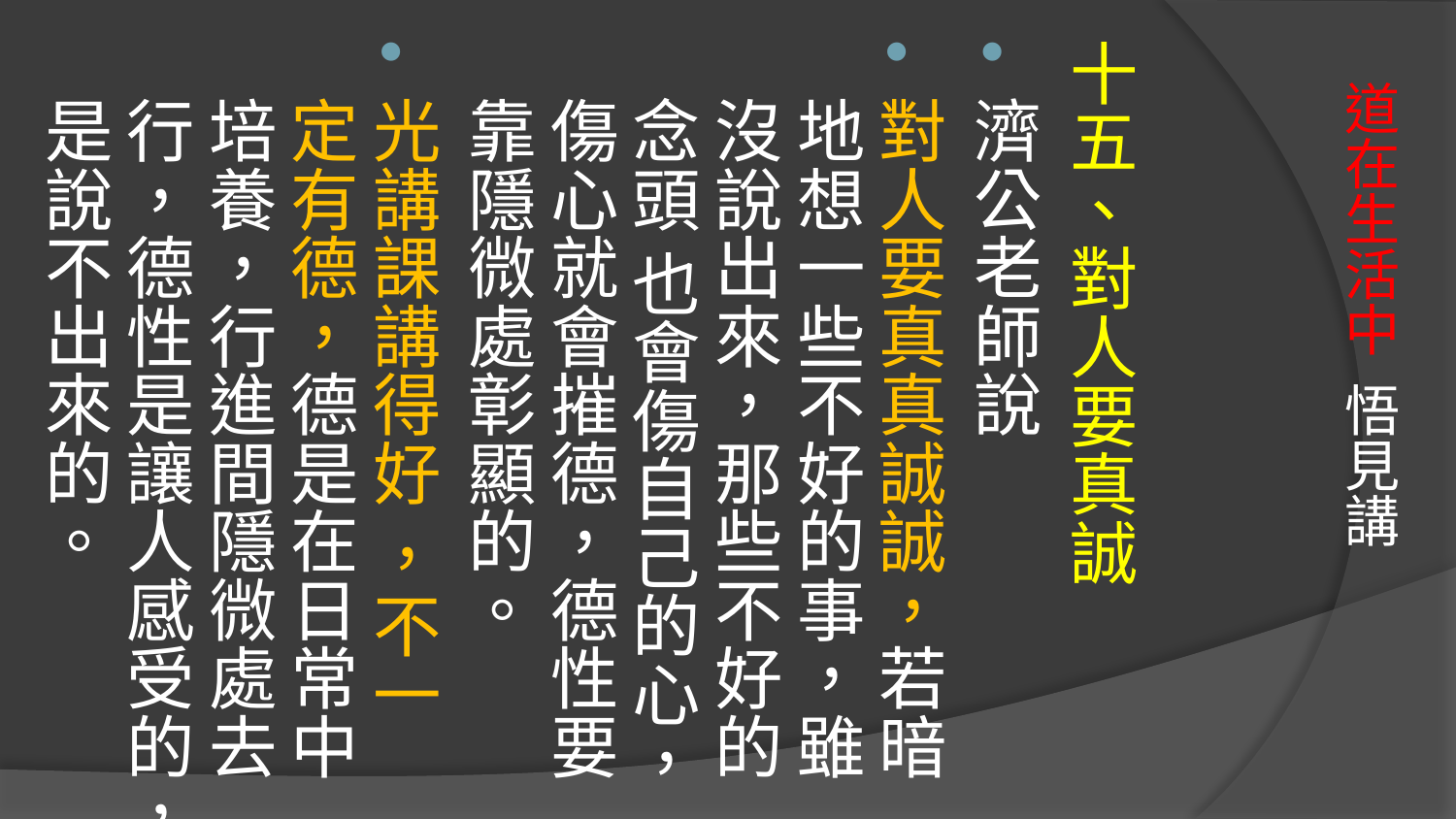

十五、對人要真誠
濟公老師說
對人要真真誠誠，若暗地想一些不好的事，雖沒說出來，那些不好的念頭 也會傷自己的心，傷心就會摧德，德性要靠隱微處彰顯的。
光講課講得好 ，不一定有德，德是在日常中培養，行進間隱微處去行，德性是讓人感受的，是說不出來的。
# 道在生活中  悟見講